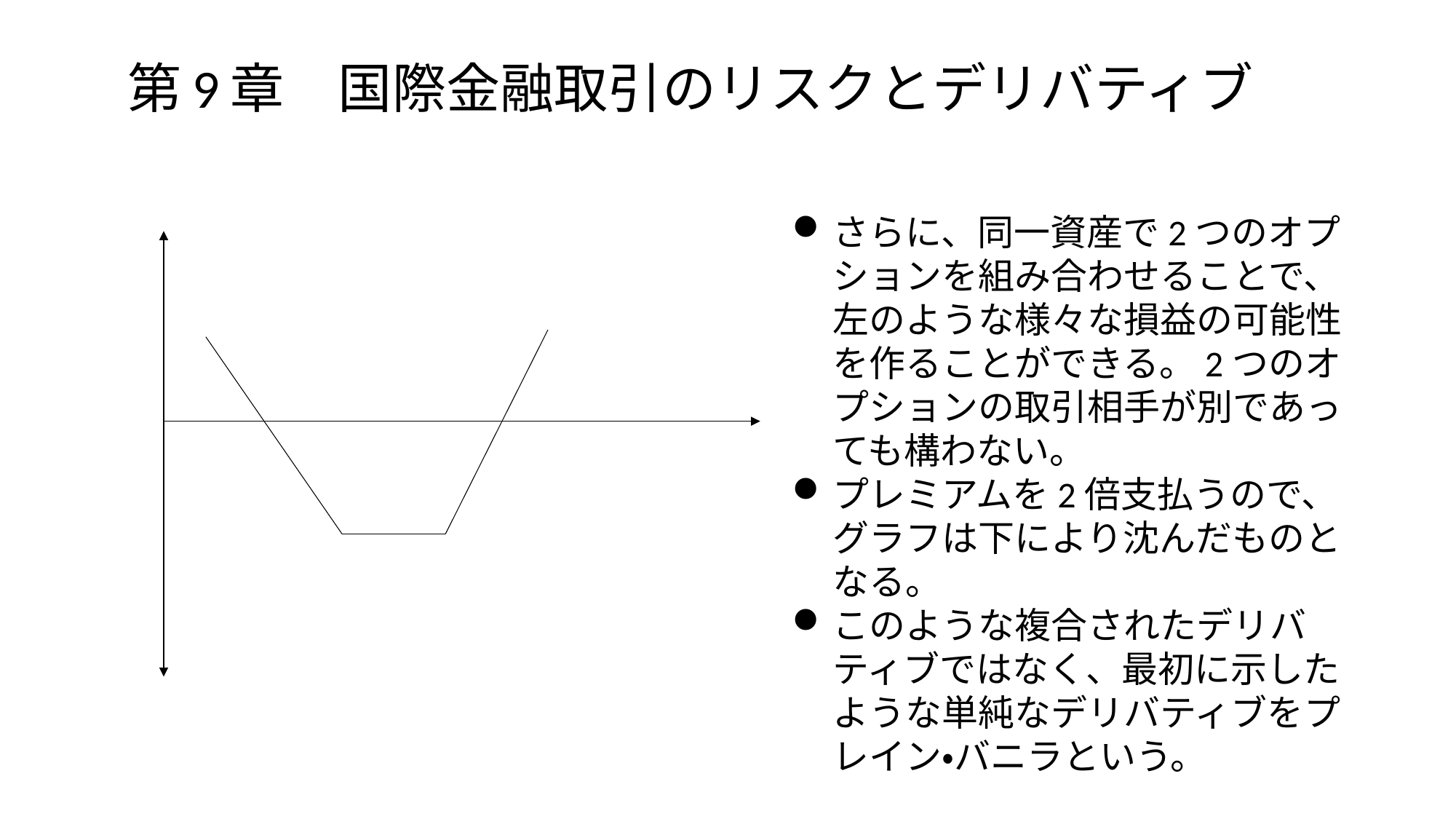

# 第9章　国際金融取引のリスクとデリバティブ

さらに、同一資産で2つのオプションを組み合わせることで、左のような様々な損益の可能性を作ることができる。2つのオプションの取引相手が別であっても構わない。
プレミアムを2倍支払うので、グラフは下により沈んだものとなる。
このような複合されたデリバティブではなく、最初に示したような単純なデリバティブをプレイン・バニラという。